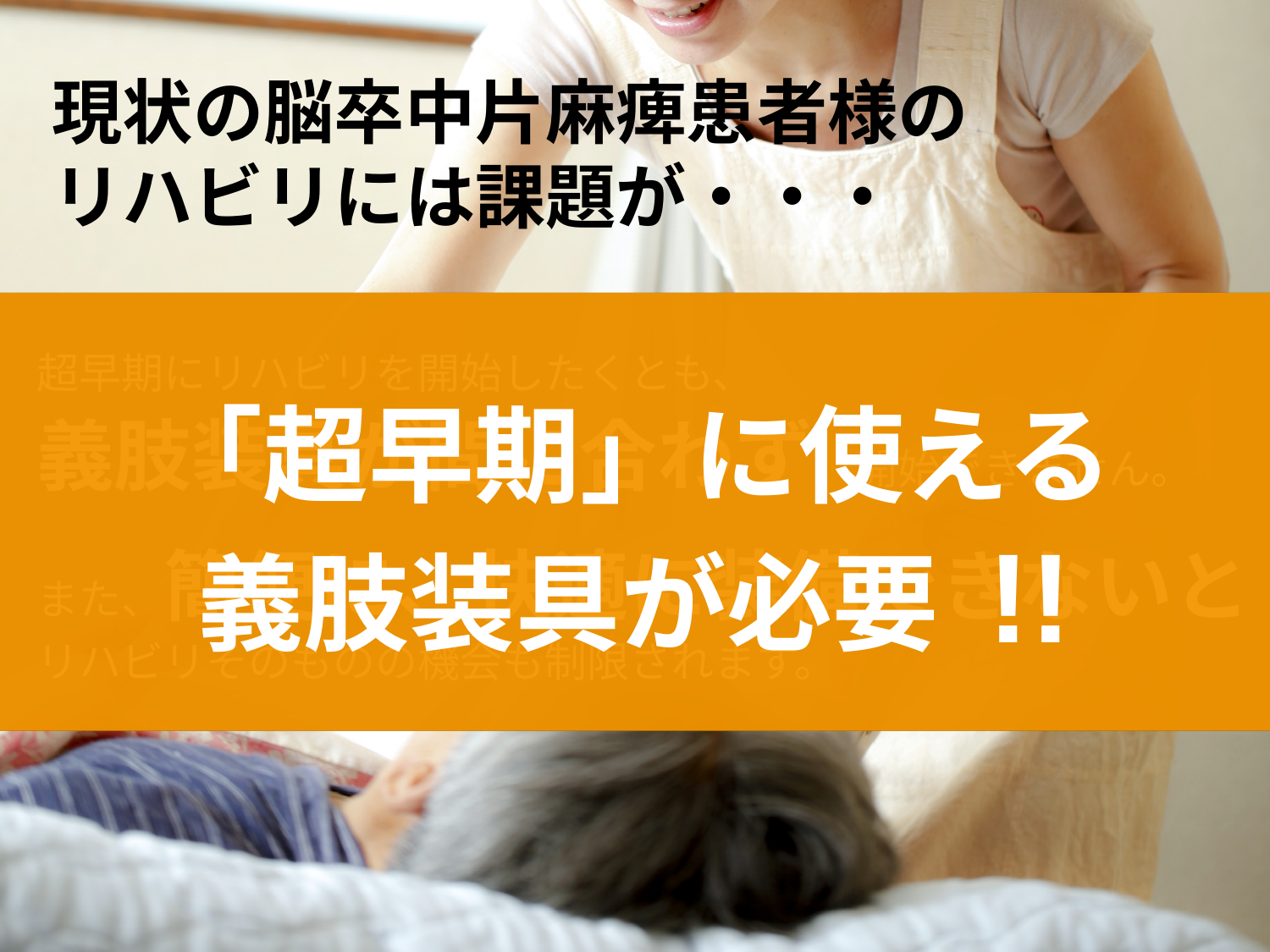

現状の脳卒中片麻痺患者様の
リハビリには課題が・・・

超早期にリハビリを開始したくとも、
義肢装具が間に合わず、開始できません。

また、簡便に、快適に装備できないと
リハビリそのものの機会も制限されます。
「超早期」 に使える
義肢装具が必要 !!